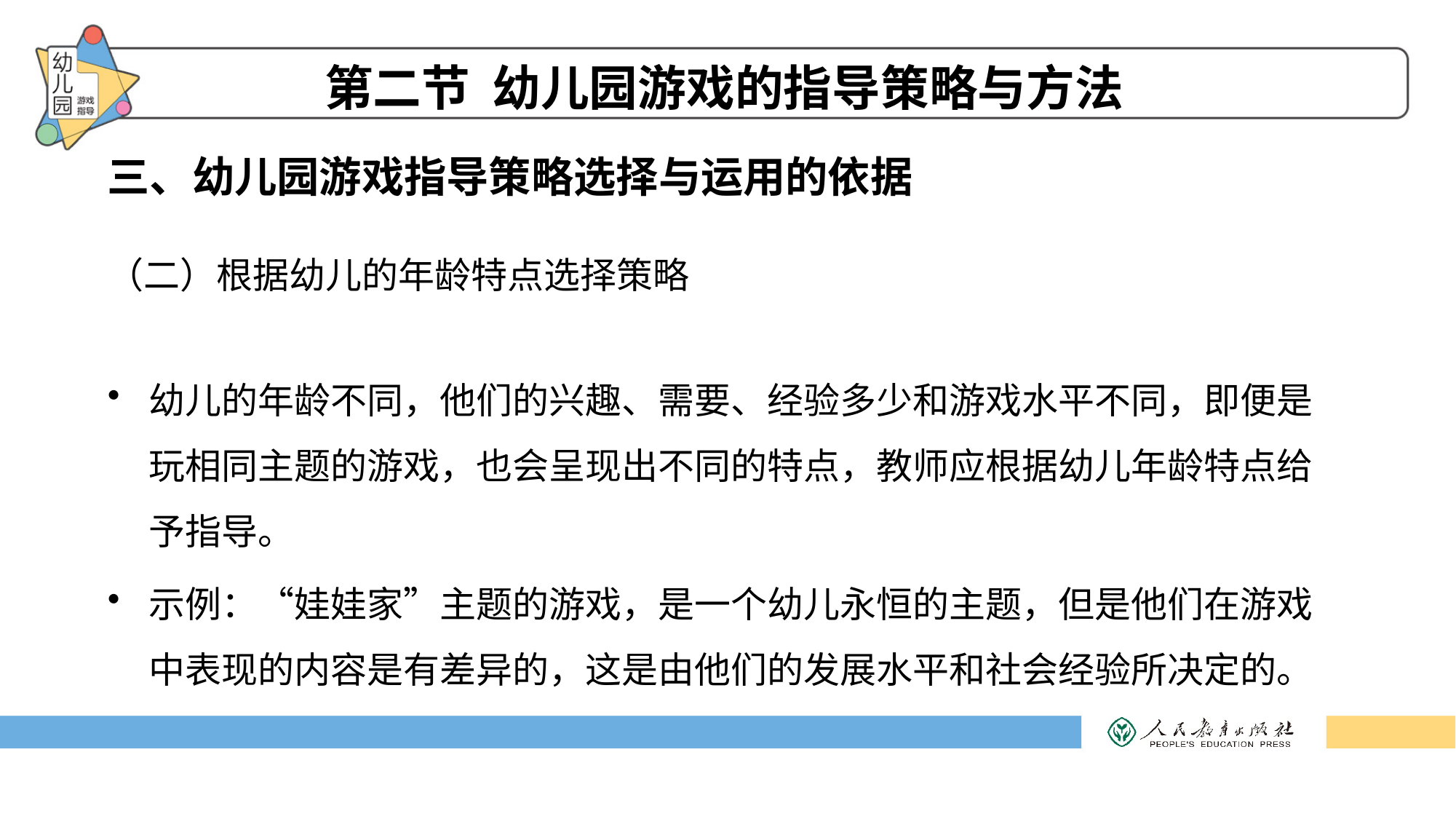

第二节  幼儿园游戏的指导策略与方法
三、幼儿园游戏指导策略选择与运用的依据

（二）根据幼儿的年龄特点选择策略
幼儿的年龄不同，他们的兴趣、需要、经验多少和游戏水平不同，即便是玩相同主题的游戏，也会呈现出不同的特点，教师应根据幼儿年龄特点给予指导。
示例：“娃娃家”主题的游戏，是一个幼儿永恒的主题，但是他们在游戏中表现的内容是有差异的，这是由他们的发展水平和社会经验所决定的。